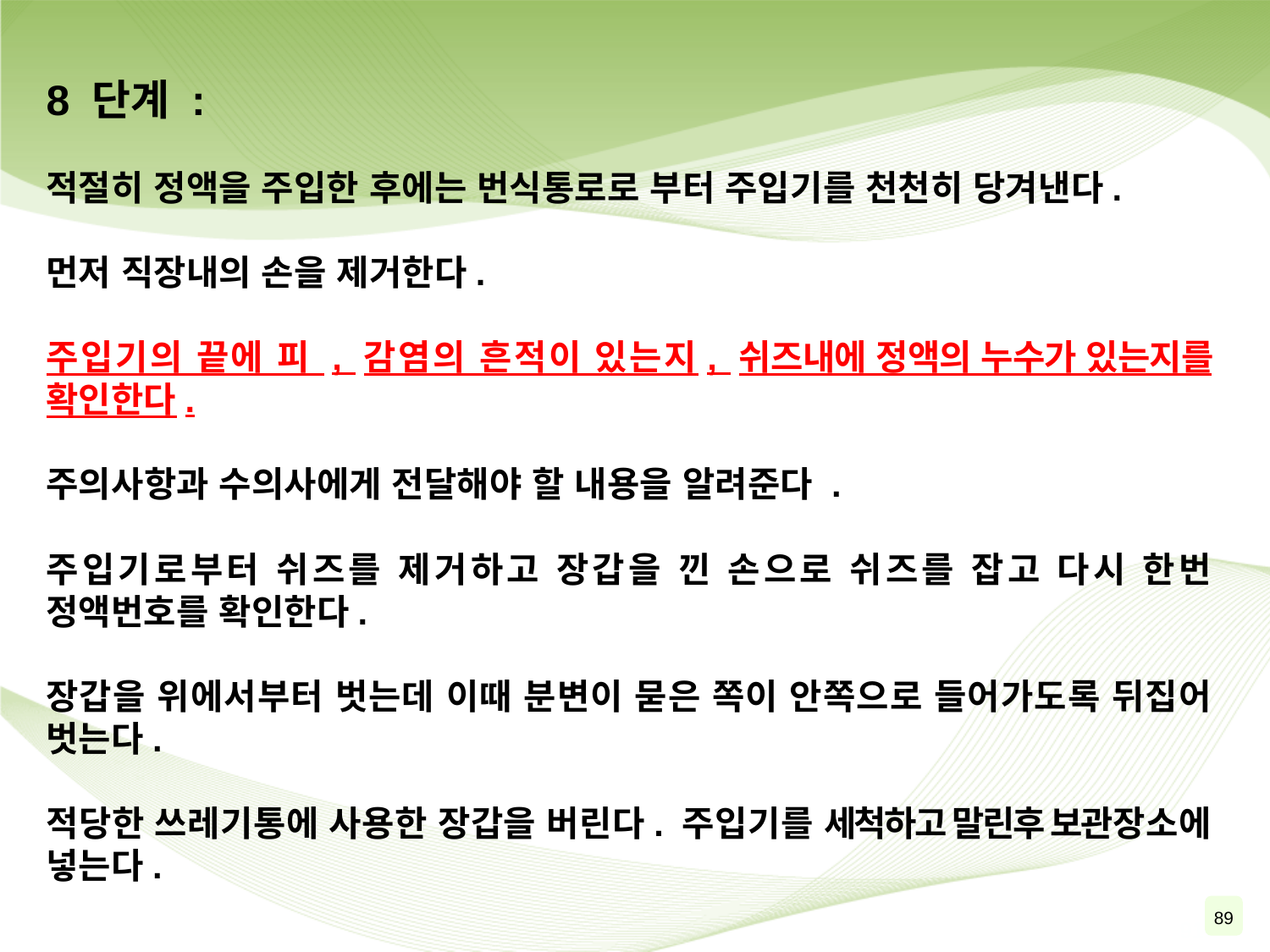

8 단계 :

적절히 정액을 주입한 후에는 번식통로로 부터 주입기를 천천히 당겨낸다.

먼저 직장내의 손을 제거한다.

주입기의 끝에 피 , 감염의 흔적이 있는지, 쉬즈내에 정액의 누수가 있는지를 확인한다.

주의사항과 수의사에게 전달해야 할 내용을 알려준다 .

주입기로부터 쉬즈를 제거하고 장갑을 낀 손으로 쉬즈를 잡고 다시 한번 정액번호를 확인한다.

장갑을 위에서부터 벗는데 이때 분변이 묻은 쪽이 안쪽으로 들어가도록 뒤집어 벗는다.

적당한 쓰레기통에 사용한 장갑을 버린다. 주입기를 세척하고 말린후 보관장소에 넣는다.

89
91